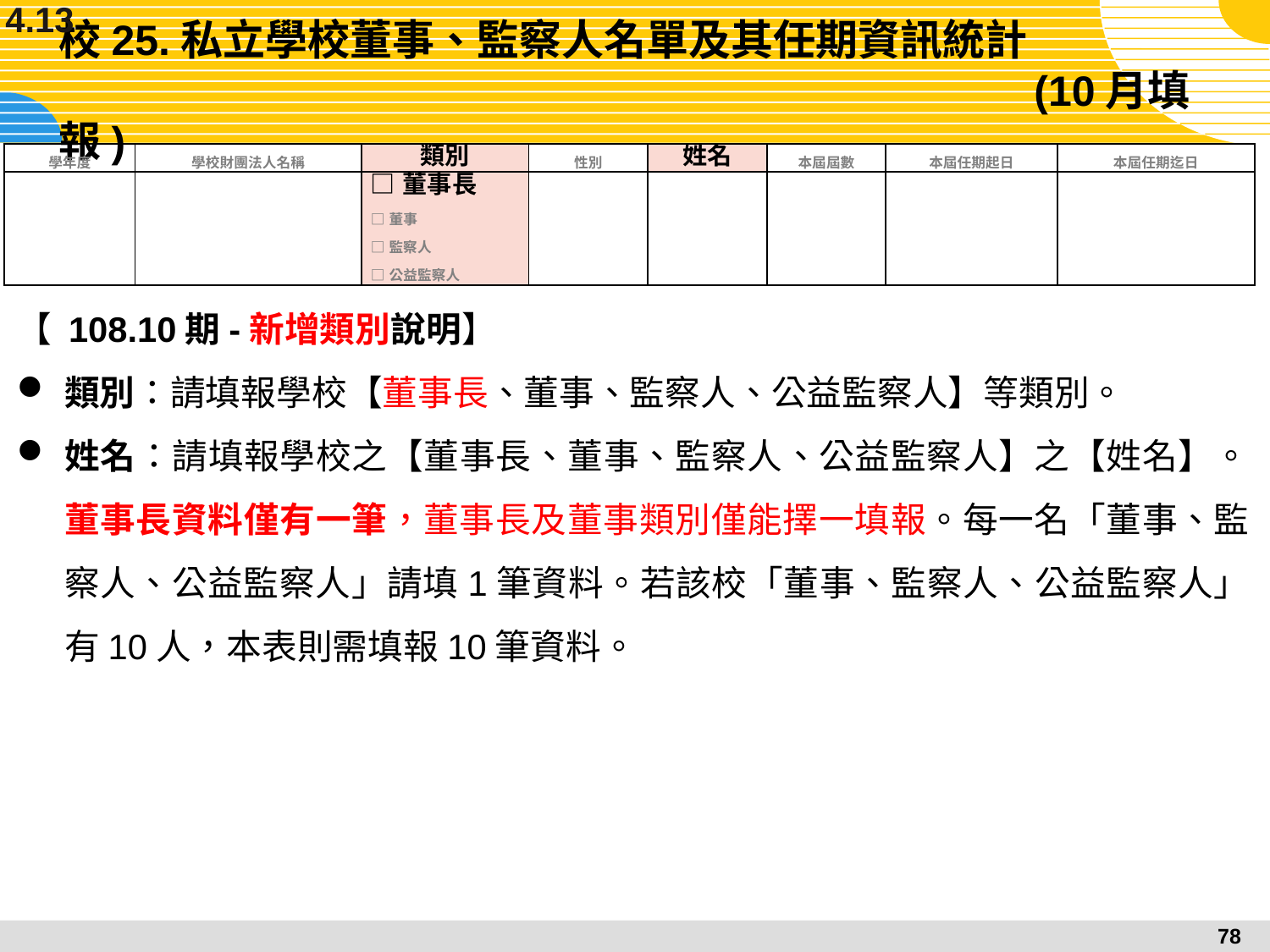

4.13
# 校25.私立學校董事、監察人名單及其任期資訊統計									        (10月填報)
| 學年度 | 學校財團法人名稱 | 類別 | 性別 | 姓名 | 本屆屆數 | 本屆任期起日 | 本屆任期迄日 |
| --- | --- | --- | --- | --- | --- | --- | --- |
|  |  | □董事長 □董事 □監察人 □公益監察人 |  |  |  |  |  |
【 108.10期-新增類別說明】
類別：請填報學校【董事長、董事、監察人、公益監察人】等類別。
姓名：請填報學校之【董事長、董事、監察人、公益監察人】之【姓名】。董事長資料僅有一筆，董事長及董事類別僅能擇一填報。每一名「董事、監察人、公益監察人」請填1筆資料。若該校「董事、監察人、公益監察人」有10人，本表則需填報10筆資料。